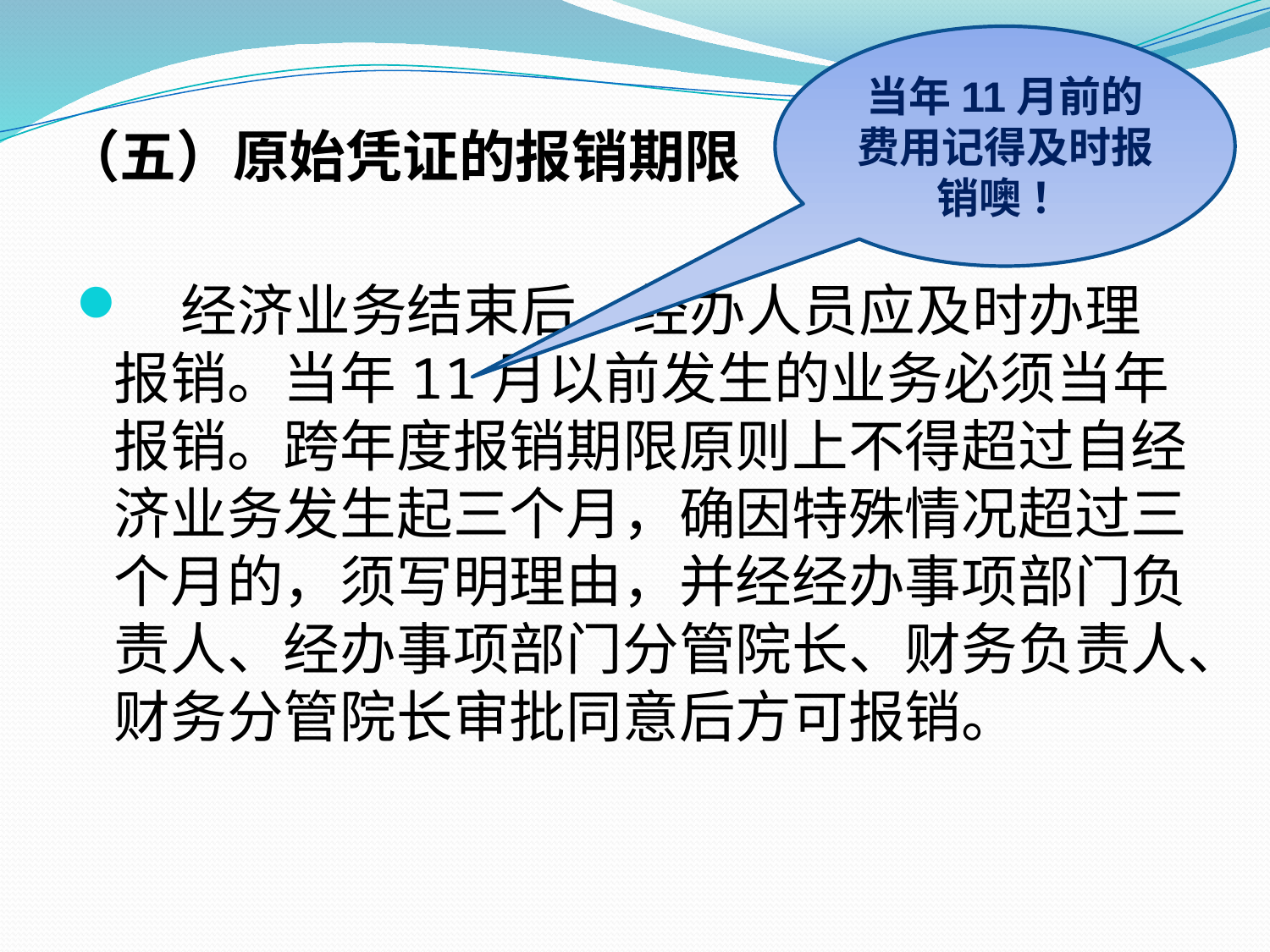

当年11月前的费用记得及时报销噢 ！
# （五）原始凭证的报销期限
   经济业务结束后，经办人员应及时办理报销。当年11月以前发生的业务必须当年报销。跨年度报销期限原则上不得超过自经济业务发生起三个月，确因特殊情况超过三个月的，须写明理由，并经经办事项部门负责人、经办事项部门分管院长、财务负责人、财务分管院长审批同意后方可报销。